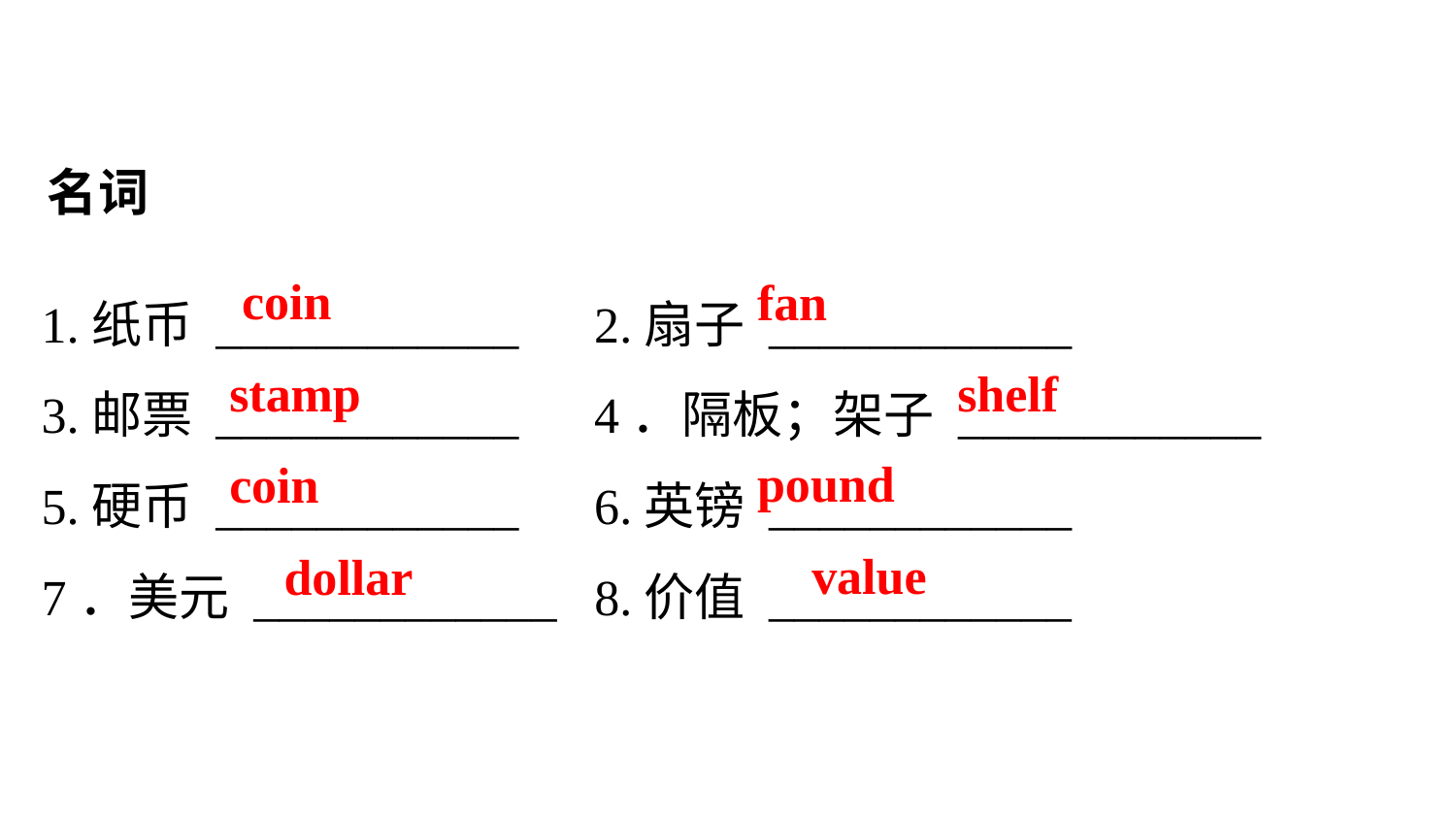

名词
1.纸币 ____________      2.扇子 ____________
3.邮票 ____________      4．隔板；架子 ____________
5.硬币 ____________      6.英镑 ____________
7．美元 ____________   8.价值 ____________
 coin
fan
stamp
shelf
pound
coin
value
dollar